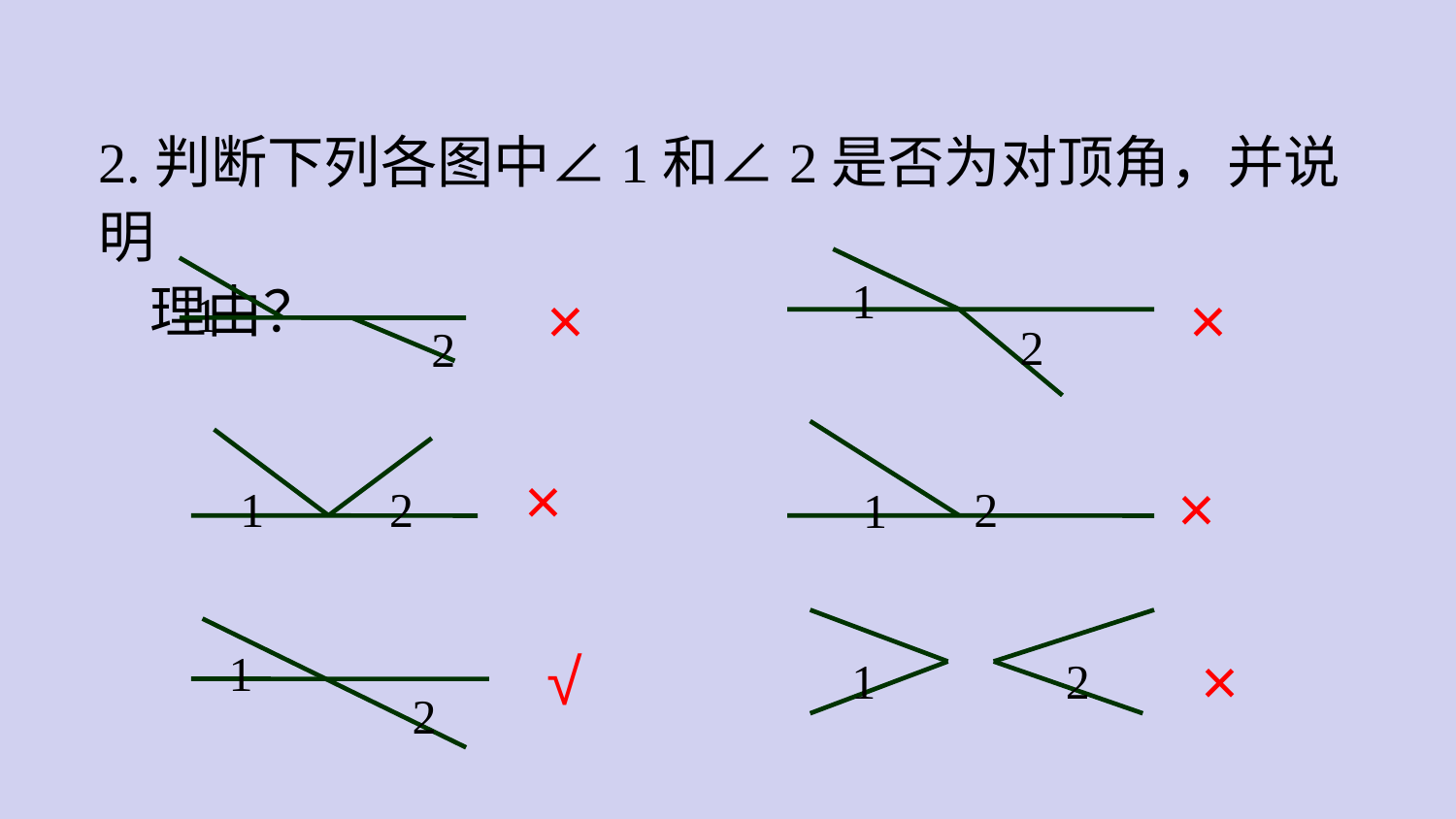

2.判断下列各图中∠1和∠2是否为对顶角，并说明
   理由？

1
×
×
1

2
2

×
×
1
2
2
1

√
×
1
1
2

2